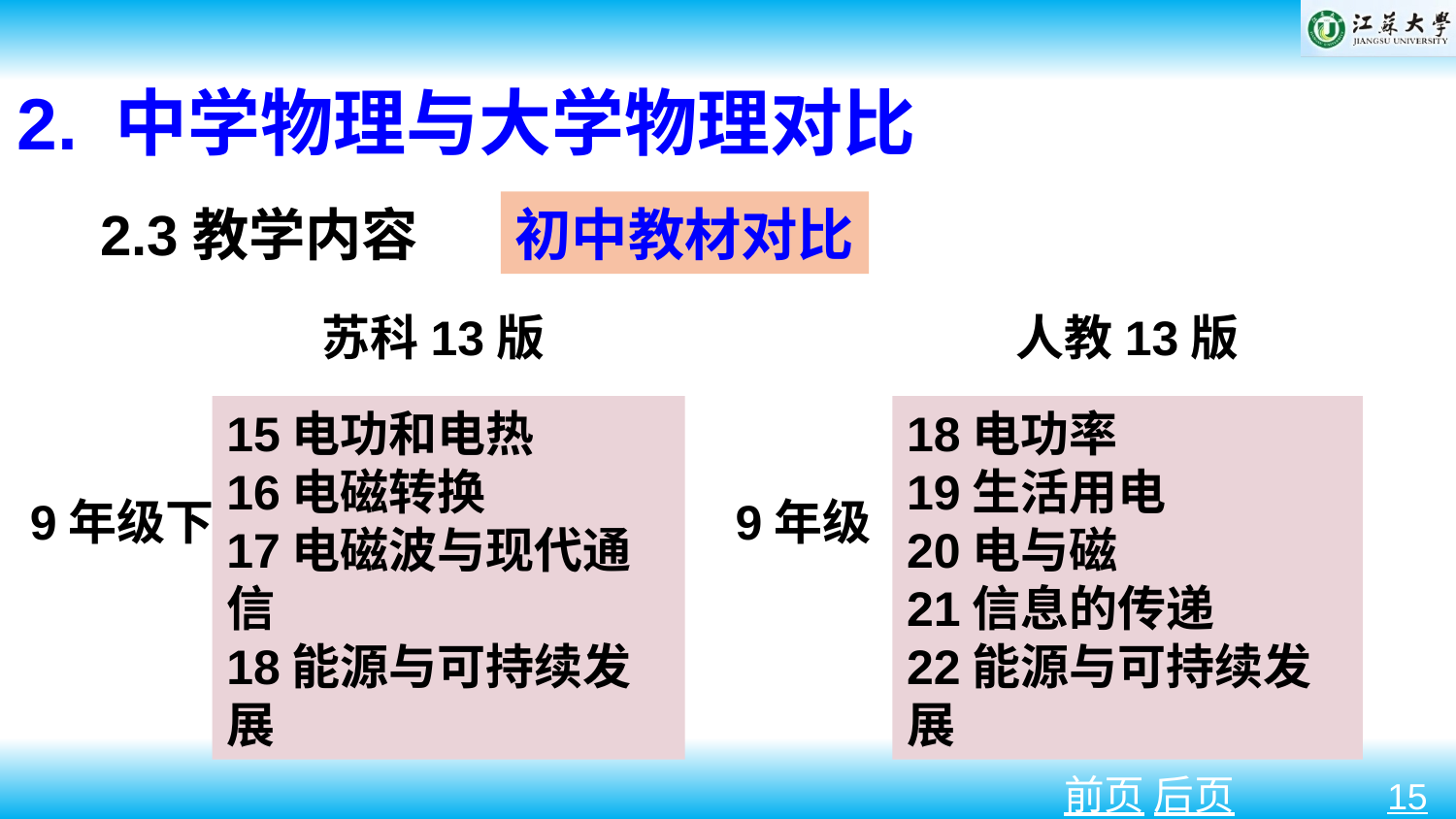

2. 中学物理与大学物理对比
2.3教学内容
初中教材对比
苏科13版
人教13版
15电功和电热
16电磁转换
17电磁波与现代通信
18能源与可持续发展
18电功率
19生活用电
20电与磁
21信息的传递
22能源与可持续发展
9年级下
9年级